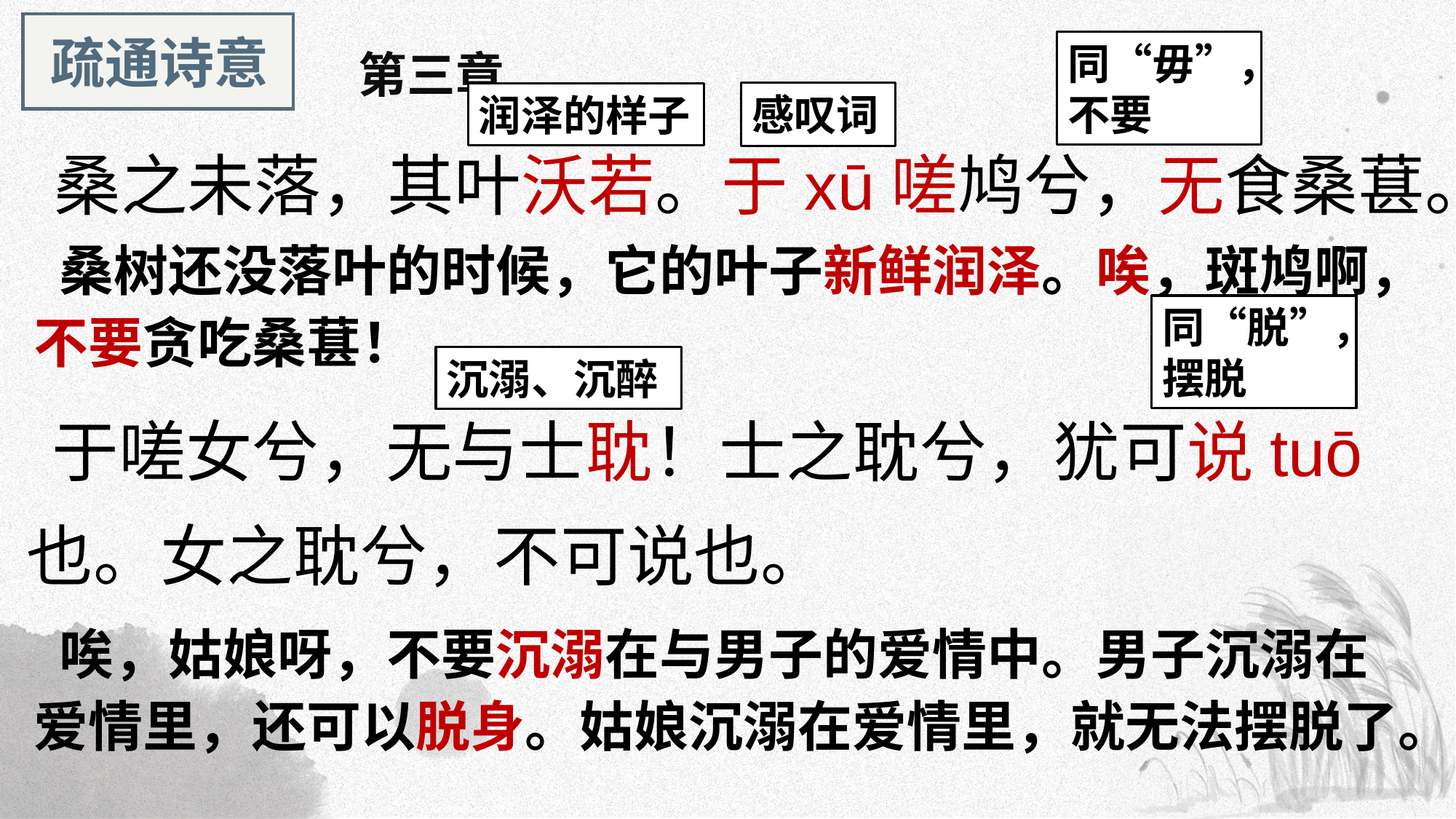

疏通诗意
第三章
同“毋”，不要
# 桑之未落，其叶沃若。于xū嗟鸠兮，无食桑葚。
感叹词
润泽的样子
 桑树还没落叶的时候，它的叶子新鲜润泽。唉，斑鸠啊，不要贪吃桑葚！
同“脱”，摆脱
沉溺、沉醉
 于嗟女兮，无与士耽！士之耽兮，犹可说tuō也。女之耽兮，不可说也。
 唉，姑娘呀，不要沉溺在与男子的爱情中。男子沉溺在爱情里，还可以脱身。姑娘沉溺在爱情里，就无法摆脱了。